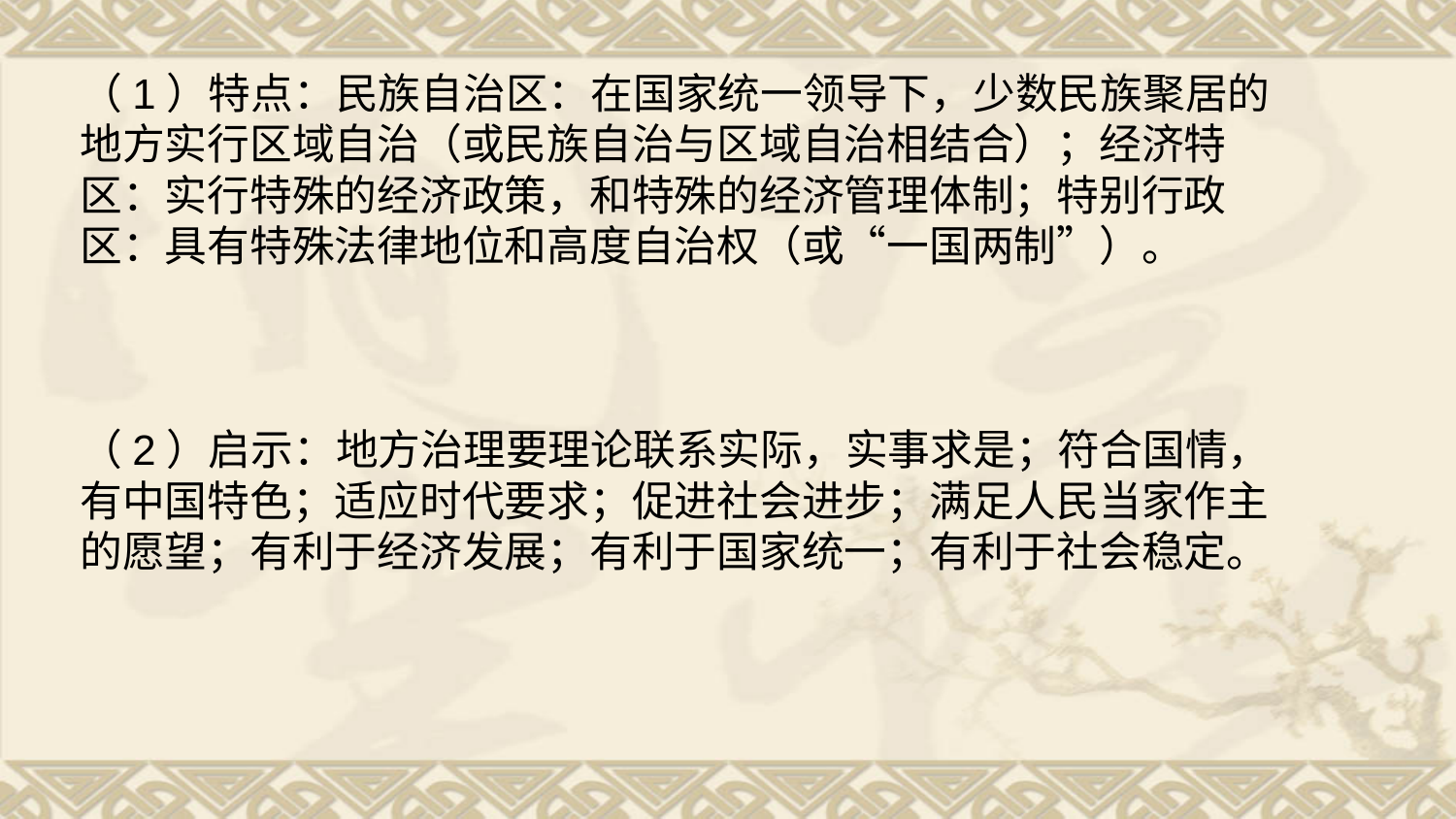

（1）特点：民族自治区：在国家统一领导下，少数民族聚居的地方实行区域自治（或民族自治与区域自治相结合）；经济特区：实行特殊的经济政策，和特殊的经济管理体制；特别行政区：具有特殊法律地位和高度自治权（或“一国两制”）。（2）启示：地方治理要理论联系实际，实事求是；符合国情，有中国特色；适应时代要求；促进社会进步；满足人民当家作主的愿望；有利于经济发展；有利于国家统一；有利于社会稳定。